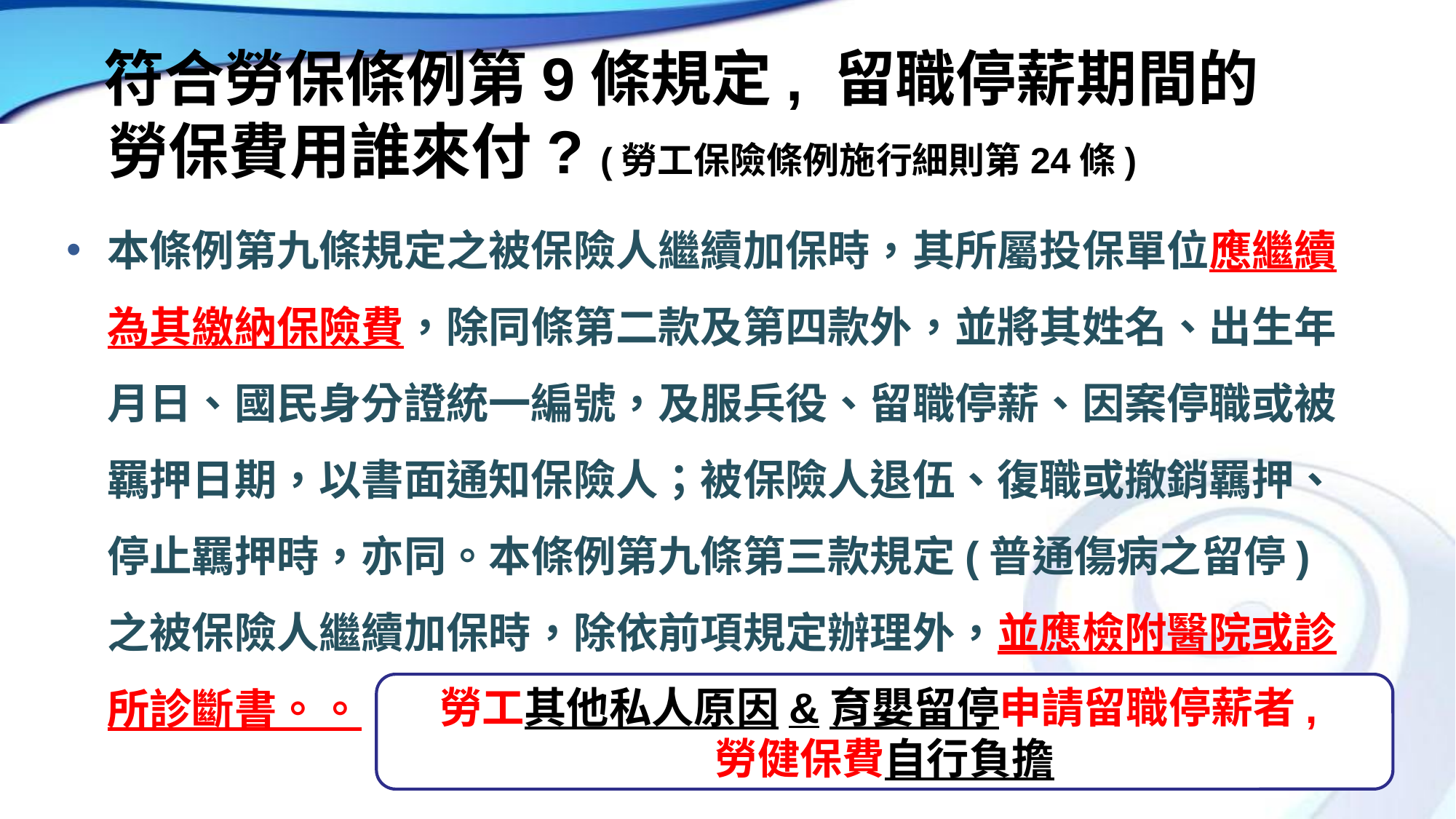

# 符合勞保條例第9條規定, 留職停薪期間的勞保費用誰來付? (勞工保險條例施行細則第24條)
本條例第九條規定之被保險人繼續加保時，其所屬投保單位應繼續為其繳納保險費，除同條第二款及第四款外，並將其姓名、出生年月日、國民身分證統一編號，及服兵役、留職停薪、因案停職或被羈押日期，以書面通知保險人；被保險人退伍、復職或撤銷羈押、停止羈押時，亦同。本條例第九條第三款規定(普通傷病之留停)之被保險人繼續加保時，除依前項規定辦理外，並應檢附醫院或診所診斷書。。
勞工其他私人原因&育嬰留停申請留職停薪者,
勞健保費自行負擔